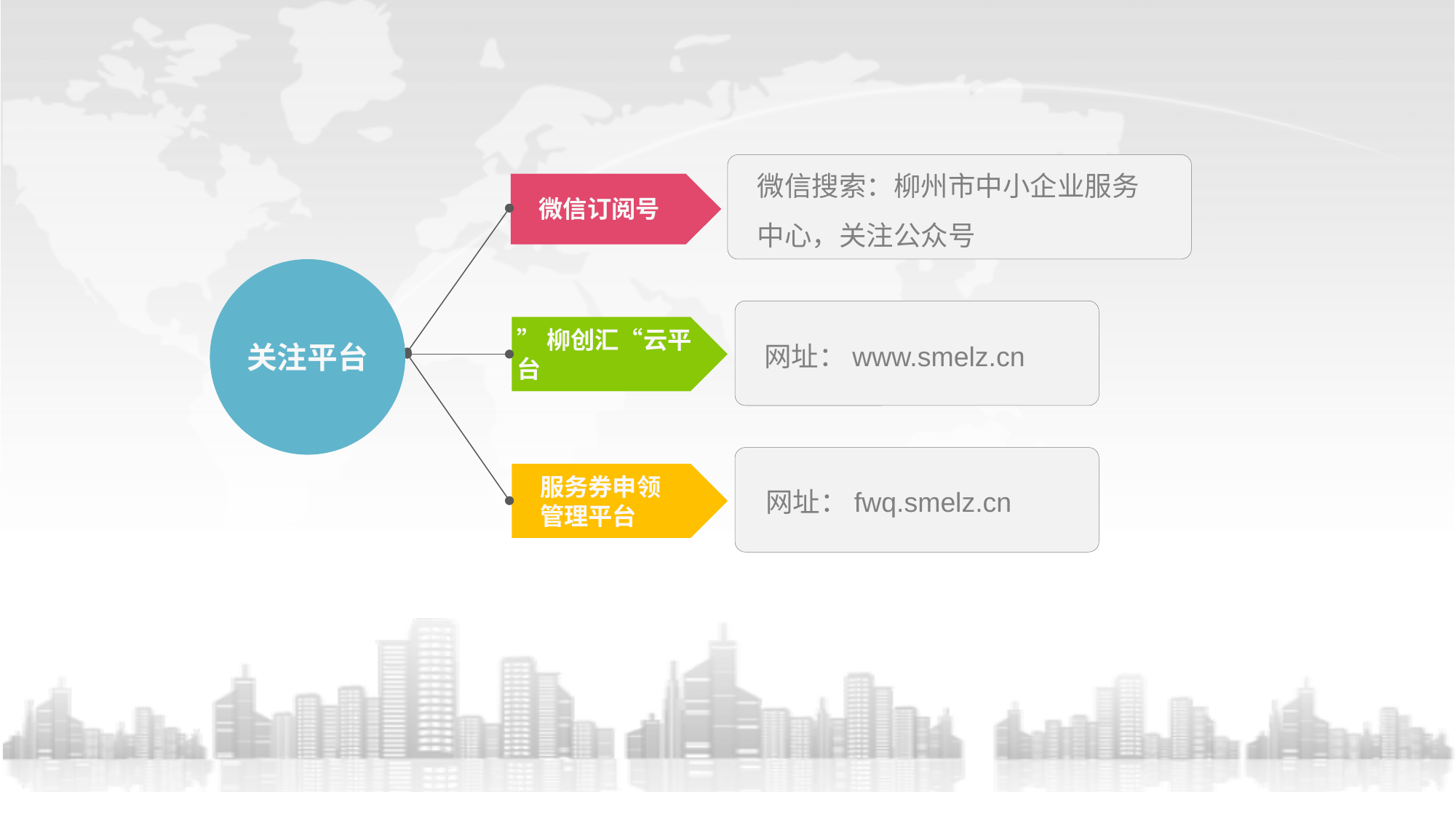

微信搜索：柳州市中小企业服务中心，关注公众号
微信订阅号

关注平台

网址：www.smelz.cn
”柳创汇“云平台

网址：fwq.smelz.cn
服务券申领管理平台